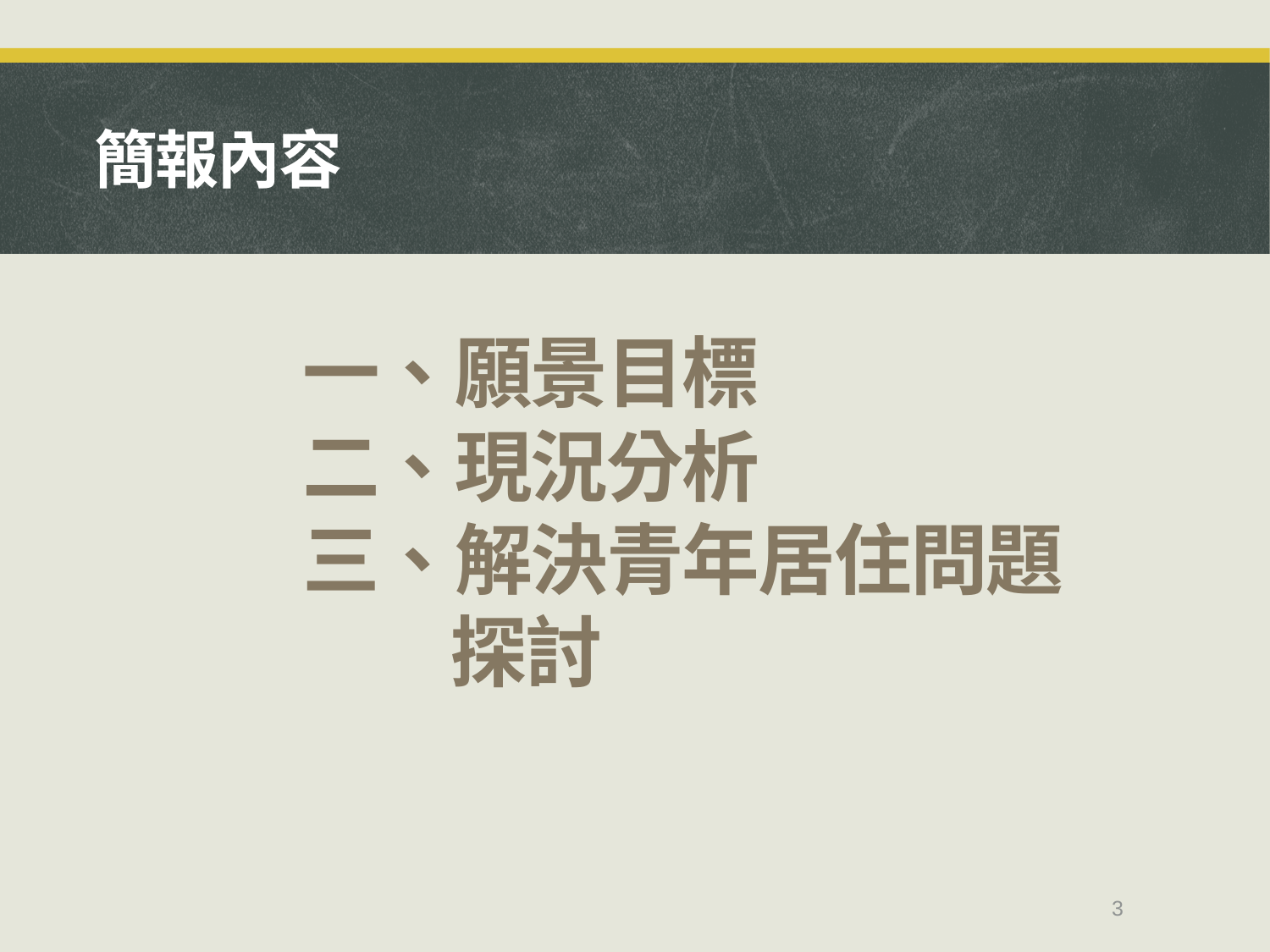

# 簡報內容
一、願景目標
二、現況分析
三、解決青年居住問題
        探討
3